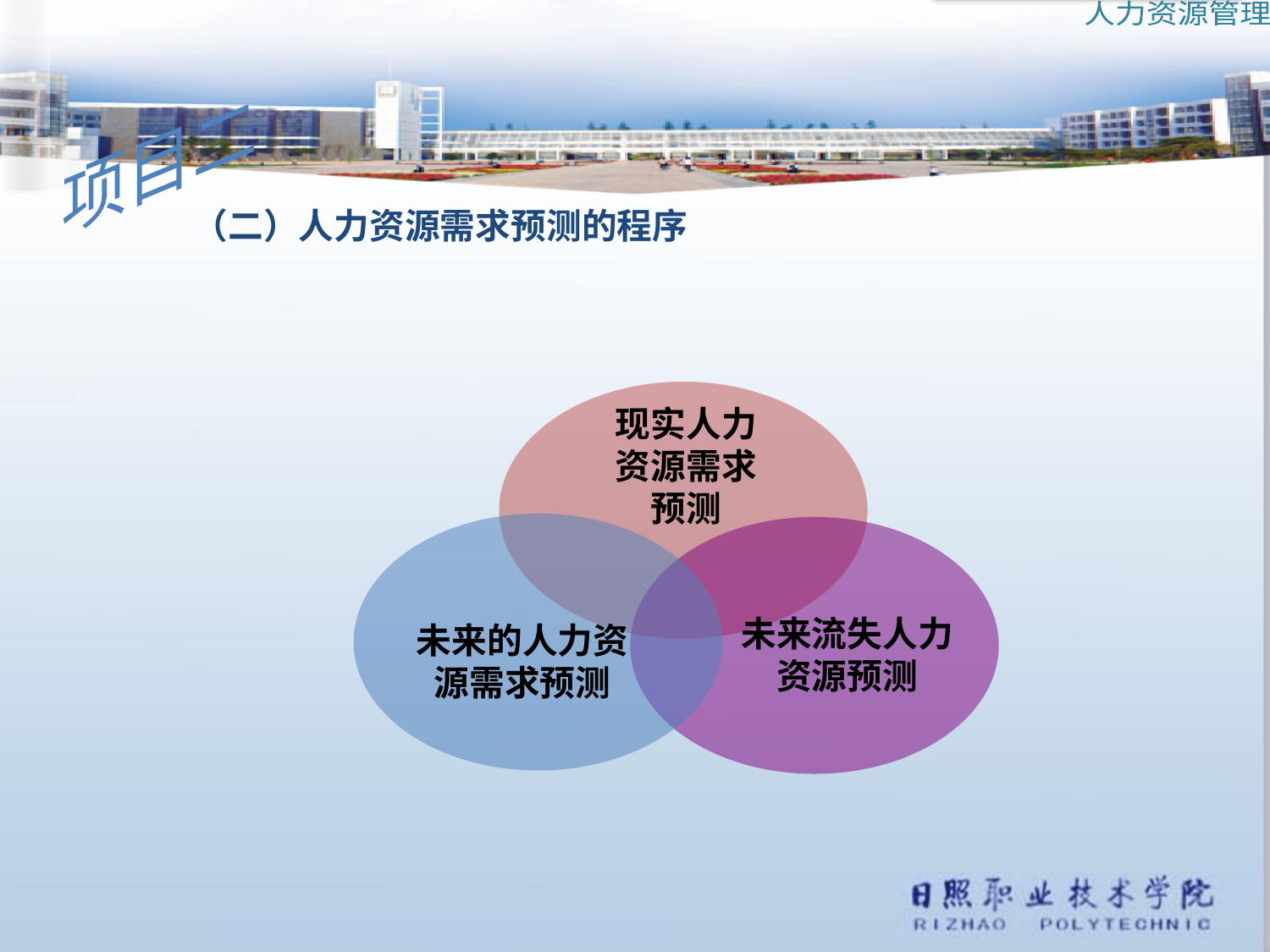

（二）人力资源需求预测的程序

现实人力资源需求预测

未来流失人力资源预测
未来的人力资源需求预测